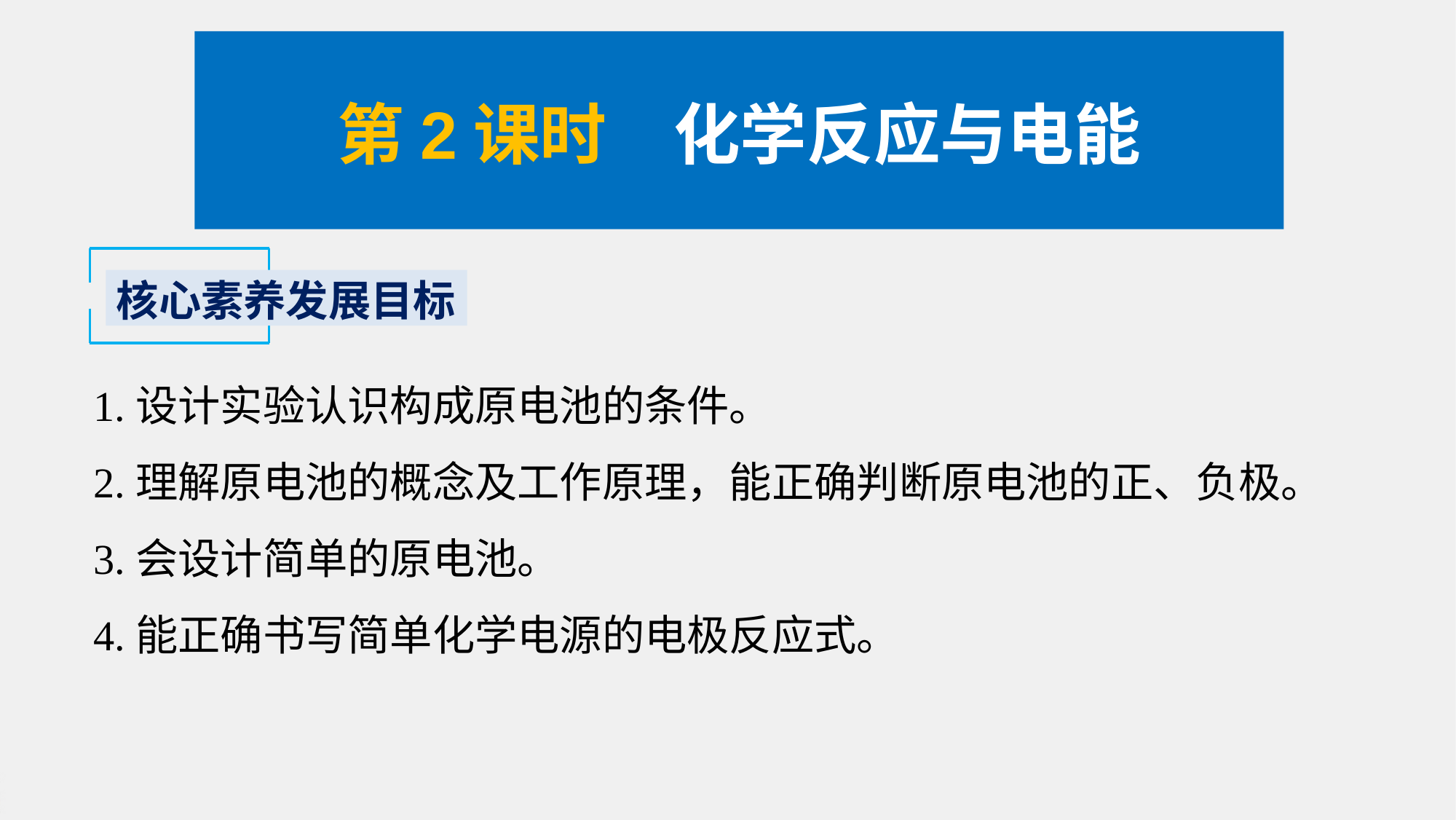

第2课时　化学反应与电能

核心素养发展目标
1.设计实验认识构成原电池的条件。
2.理解原电池的概念及工作原理，能正确判断原电池的正、负极。
3.会设计简单的原电池。
4.能正确书写简单化学电源的电极反应式。